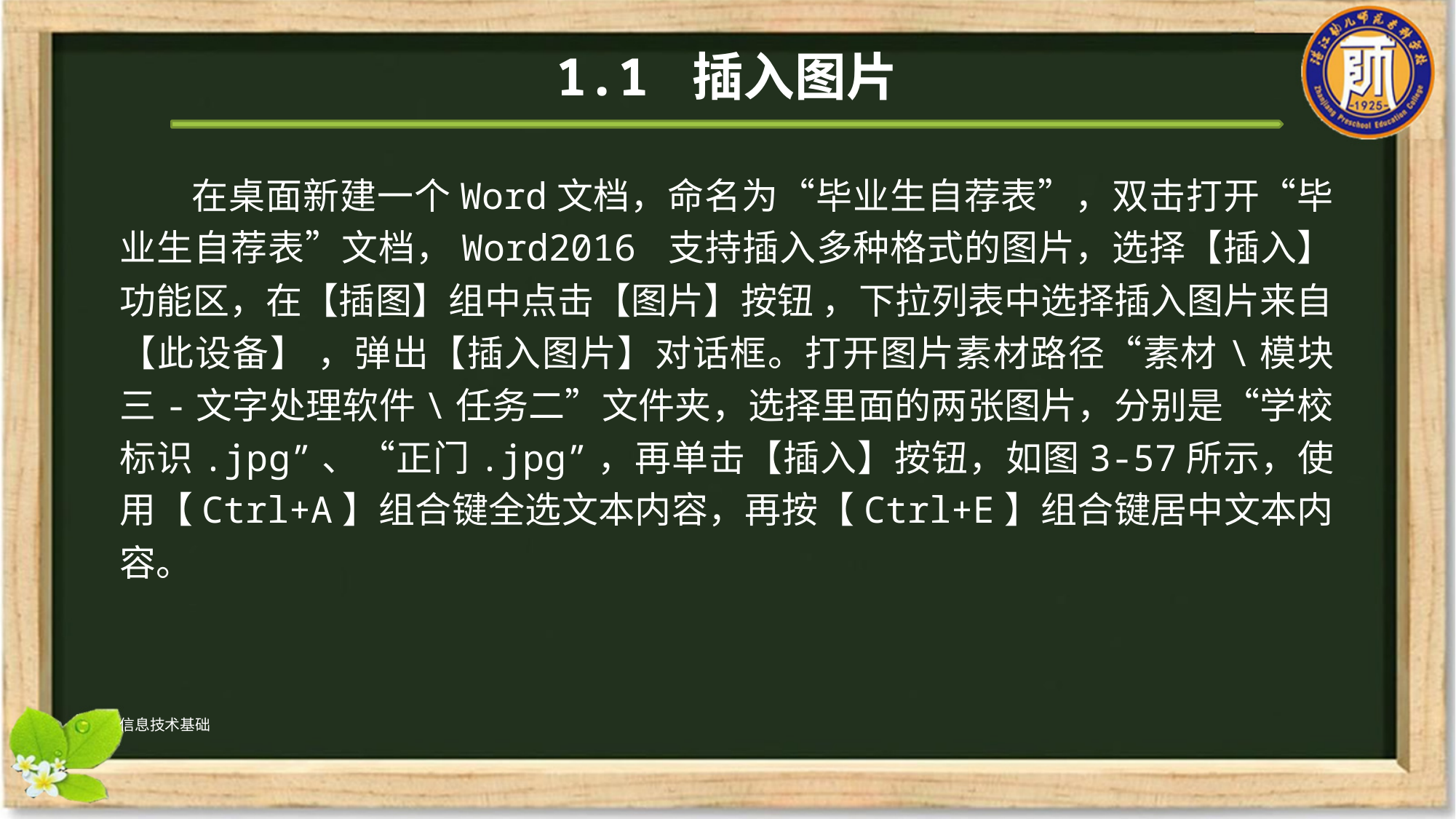

# 1.1 插入图片
在桌面新建一个Word文档，命名为“毕业生自荐表”，双击打开“毕业生自荐表”文档，Word2016 支持插入多种格式的图片，选择【插入】功能区，在【插图】组中点击【图片】按钮 ，下拉列表中选择插入图片来自【此设备】 ，弹出【插入图片】对话框。打开图片素材路径“素材\模块三-文字处理软件\任务二”文件夹，选择里面的两张图片，分别是“学校标识.jpg”、“正门.jpg”，再单击【插入】按钮，如图3-57所示，使用【Ctrl+A】组合键全选文本内容，再按【Ctrl+E】组合键居中文本内容。
信息技术基础